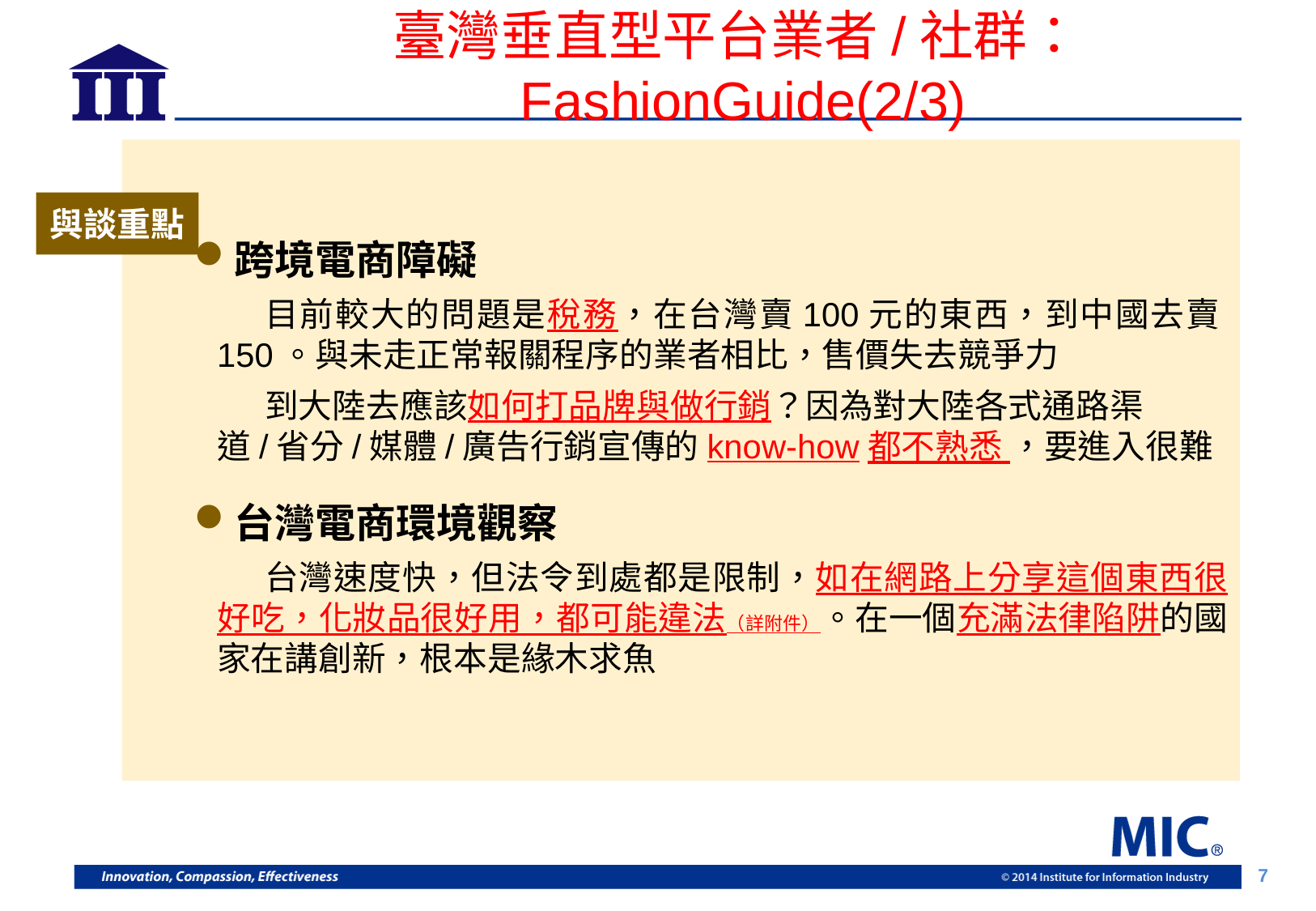

# 臺灣垂直型平台業者/社群：FashionGuide(2/3)
跨境電商障礙
目前較大的問題是稅務，在台灣賣100元的東西，到中國去賣150。與未走正常報關程序的業者相比，售價失去競爭力
到大陸去應該如何打品牌與做行銷？因為對大陸各式通路渠道/省分/媒體/廣告行銷宣傳的know-how都不熟悉 ，要進入很難
台灣電商環境觀察
台灣速度快，但法令到處都是限制，如在網路上分享這個東西很好吃，化妝品很好用，都可能違法（詳附件）。在一個充滿法律陷阱的國家在講創新，根本是緣木求魚
與談重點